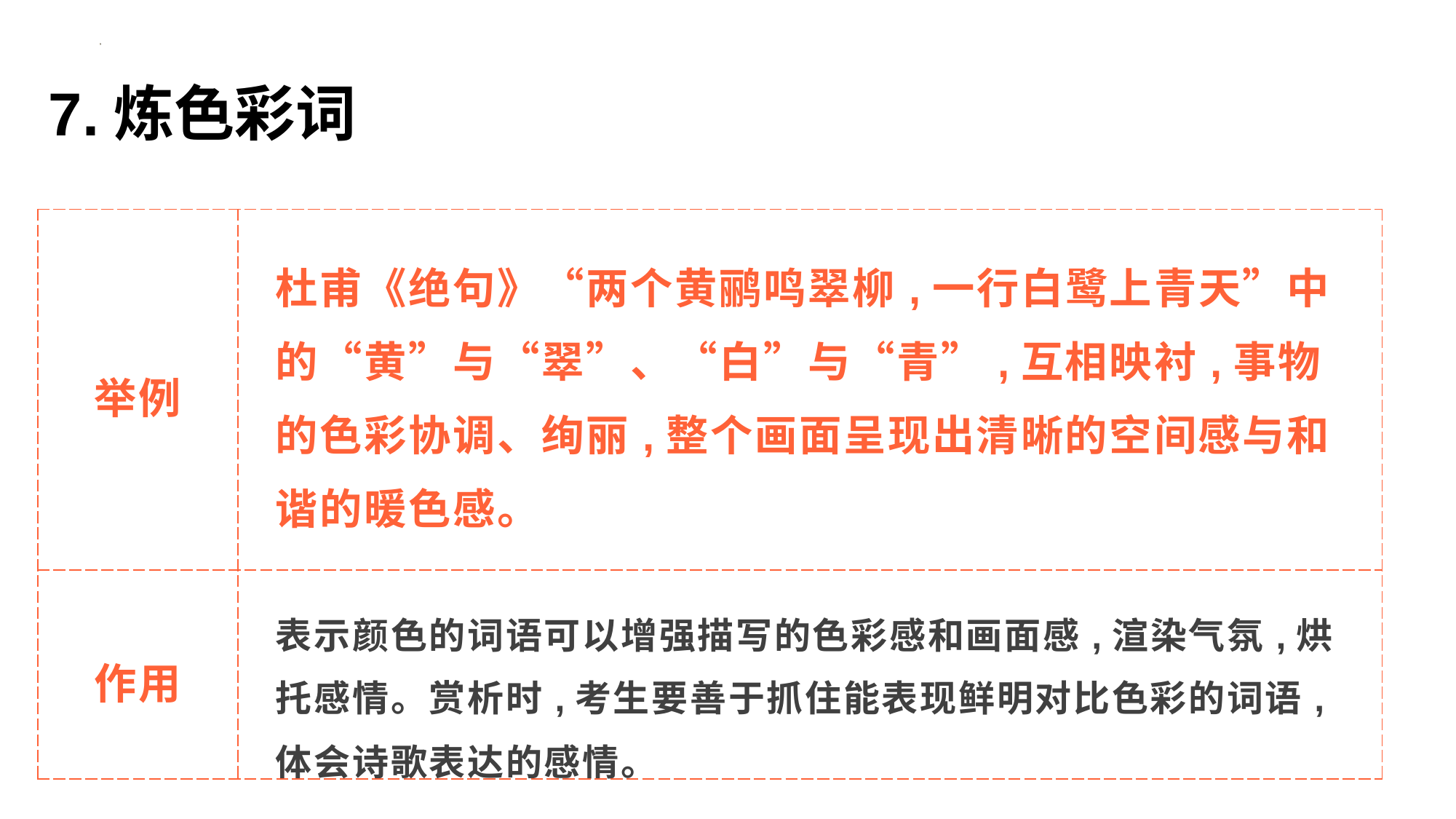

7.炼色彩词
| 举例 | 杜甫《绝句》“两个黄鹂鸣翠柳,一行白鹭上青天”中的“黄”与“翠”、“白”与“青”,互相映衬,事物的色彩协调、绚丽,整个画面呈现出清晰的空间感与和谐的暖色感。 |
| --- | --- |
| 作用 | 表示颜色的词语可以增强描写的色彩感和画面感,渲染气氛,烘托感情。赏析时,考生要善于抓住能表现鲜明对比色彩的词语,体会诗歌表达的感情。 |